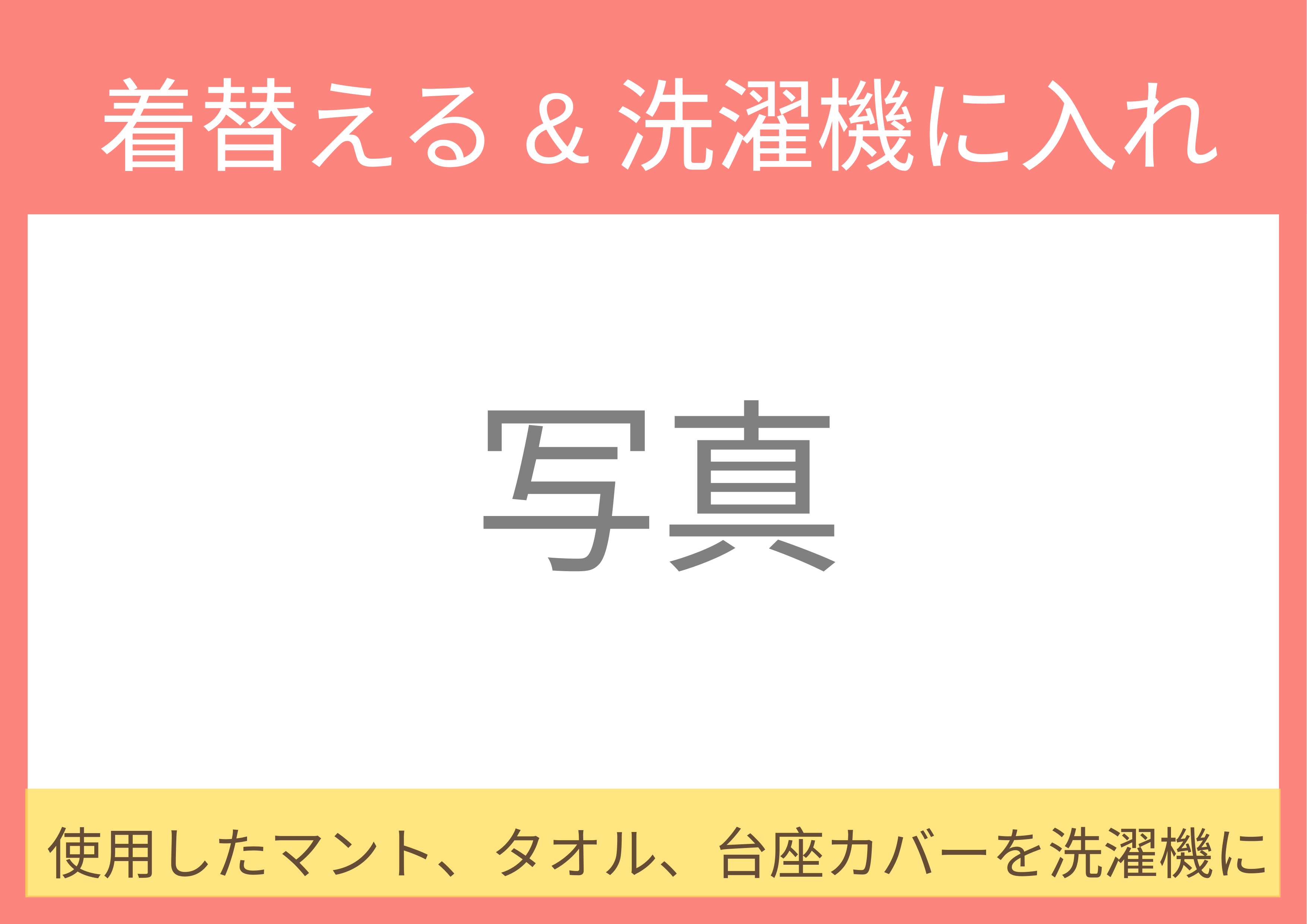

着替える&洗濯機に入れる
写真

使用したマント、タオル、台座カバーを洗濯機に